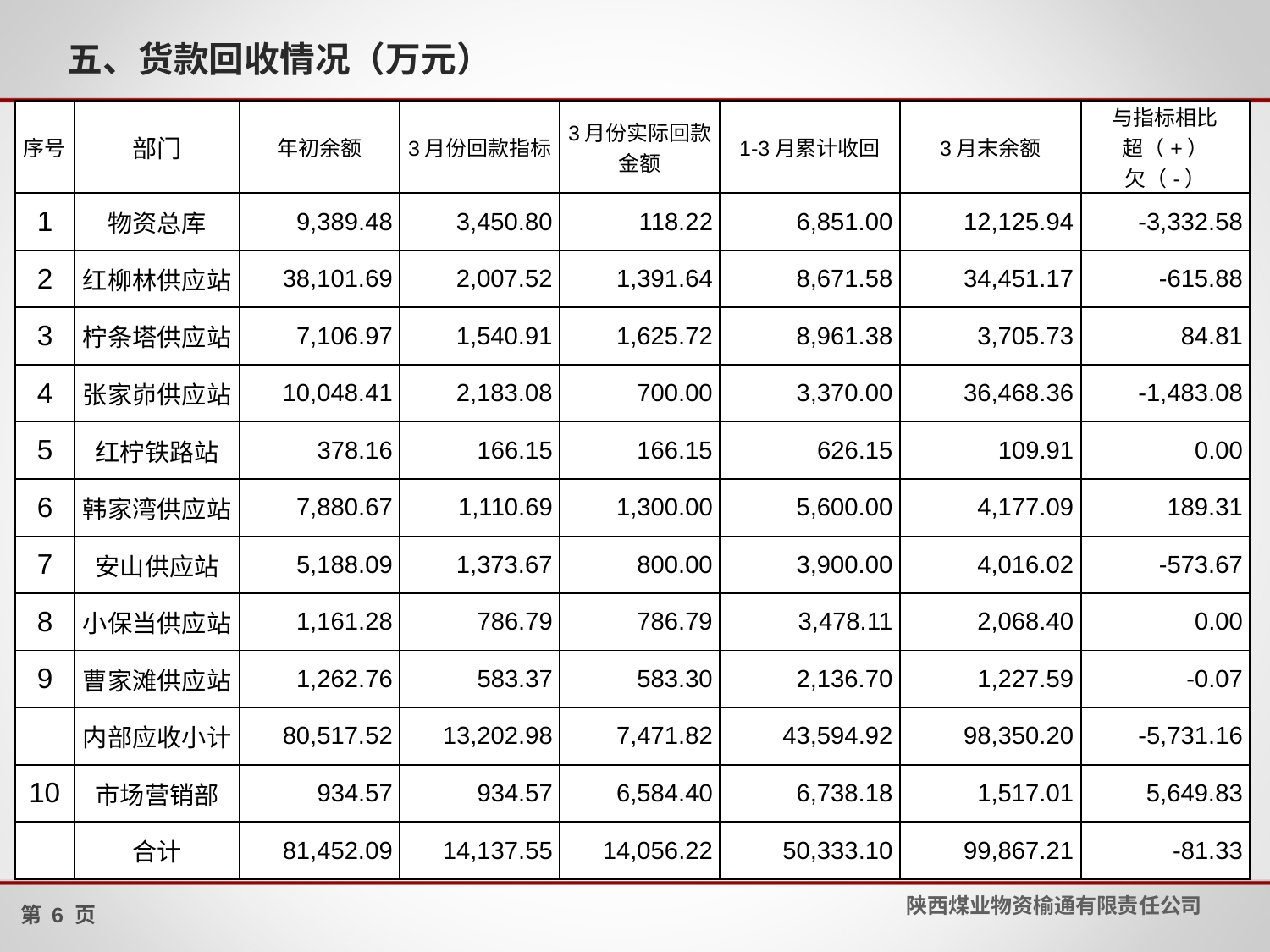

# 五、货款回收情况（万元）
| 序号 | 部门 | 年初余额 | 3月份回款指标 | 3月份实际回款 金额 | 1-3月累计收回 | 3月末余额 | 与指标相比 超（+） 欠（-） |
| --- | --- | --- | --- | --- | --- | --- | --- |
| 1 | 物资总库 | 9,389.48 | 3,450.80 | 118.22 | 6,851.00 | 12,125.94 | -3,332.58 |
| 2 | 红柳林供应站 | 38,101.69 | 2,007.52 | 1,391.64 | 8,671.58 | 34,451.17 | -615.88 |
| 3 | 柠条塔供应站 | 7,106.97 | 1,540.91 | 1,625.72 | 8,961.38 | 3,705.73 | 84.81 |
| 4 | 张家峁供应站 | 10,048.41 | 2,183.08 | 700.00 | 3,370.00 | 36,468.36 | -1,483.08 |
| 5 | 红柠铁路站 | 378.16 | 166.15 | 166.15 | 626.15 | 109.91 | 0.00 |
| 6 | 韩家湾供应站 | 7,880.67 | 1,110.69 | 1,300.00 | 5,600.00 | 4,177.09 | 189.31 |
| 7 | 安山供应站 | 5,188.09 | 1,373.67 | 800.00 | 3,900.00 | 4,016.02 | -573.67 |
| 8 | 小保当供应站 | 1,161.28 | 786.79 | 786.79 | 3,478.11 | 2,068.40 | 0.00 |
| 9 | 曹家滩供应站 | 1,262.76 | 583.37 | 583.30 | 2,136.70 | 1,227.59 | -0.07 |
|  | 内部应收小计 | 80,517.52 | 13,202.98 | 7,471.82 | 43,594.92 | 98,350.20 | -5,731.16 |
| 10 | 市场营销部 | 934.57 | 934.57 | 6,584.40 | 6,738.18 | 1,517.01 | 5,649.83 |
|  | 合计 | 81,452.09 | 14,137.55 | 14,056.22 | 50,333.10 | 99,867.21 | -81.33 |